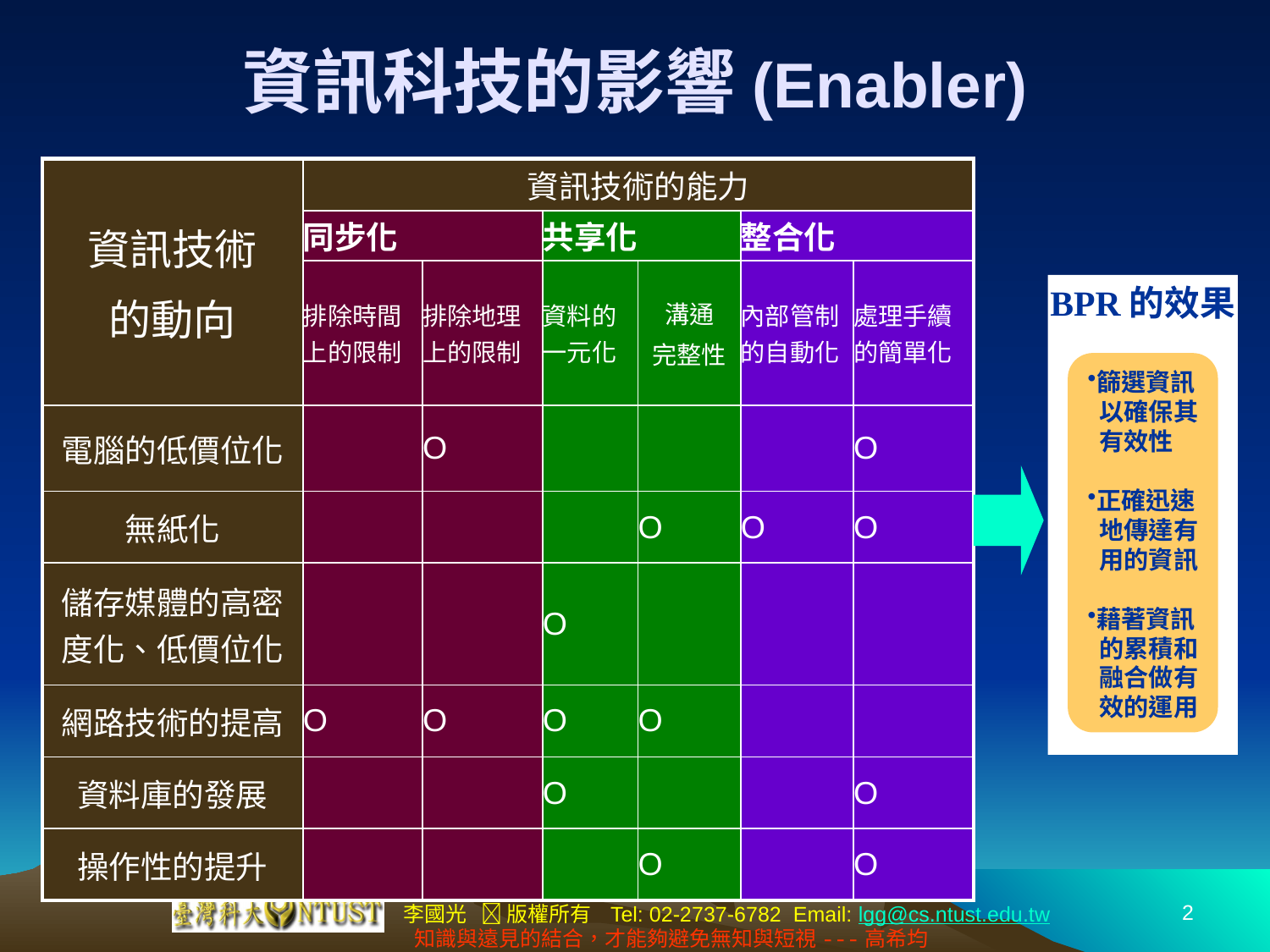

資訊科技的影響(Enabler)
| 資訊技術 的動向 | 資訊技術的能力 |  |  |  |  |  |
| --- | --- | --- | --- | --- | --- | --- |
|  | 同步化 |  | 共享化 |  | 整合化 |  |
|  | 排除時間上的限制 | 排除地理上的限制 | 資料的一元化 | 溝通 完整性 | 內部管制的自動化 | 處理手續的簡單化 |
| 電腦的低價位化 |  | O |  |  |  | O |
| 無紙化 |  |  |  | O | O | O |
| 儲存媒體的高密度化、低價位化 |  |  | O |  |  |  |
| 網路技術的提高 | O | O | O | O |  |  |
| 資料庫的發展 |  |  | O |  |  | O |
| 操作性的提升 |  |  |  | O |  | O |
BPR的效果
篩選資訊
 以確保其
 有效性

正確迅速
 地傳達有
 用的資訊

藉著資訊
 的累積和
 融合做有
 效的運用

2